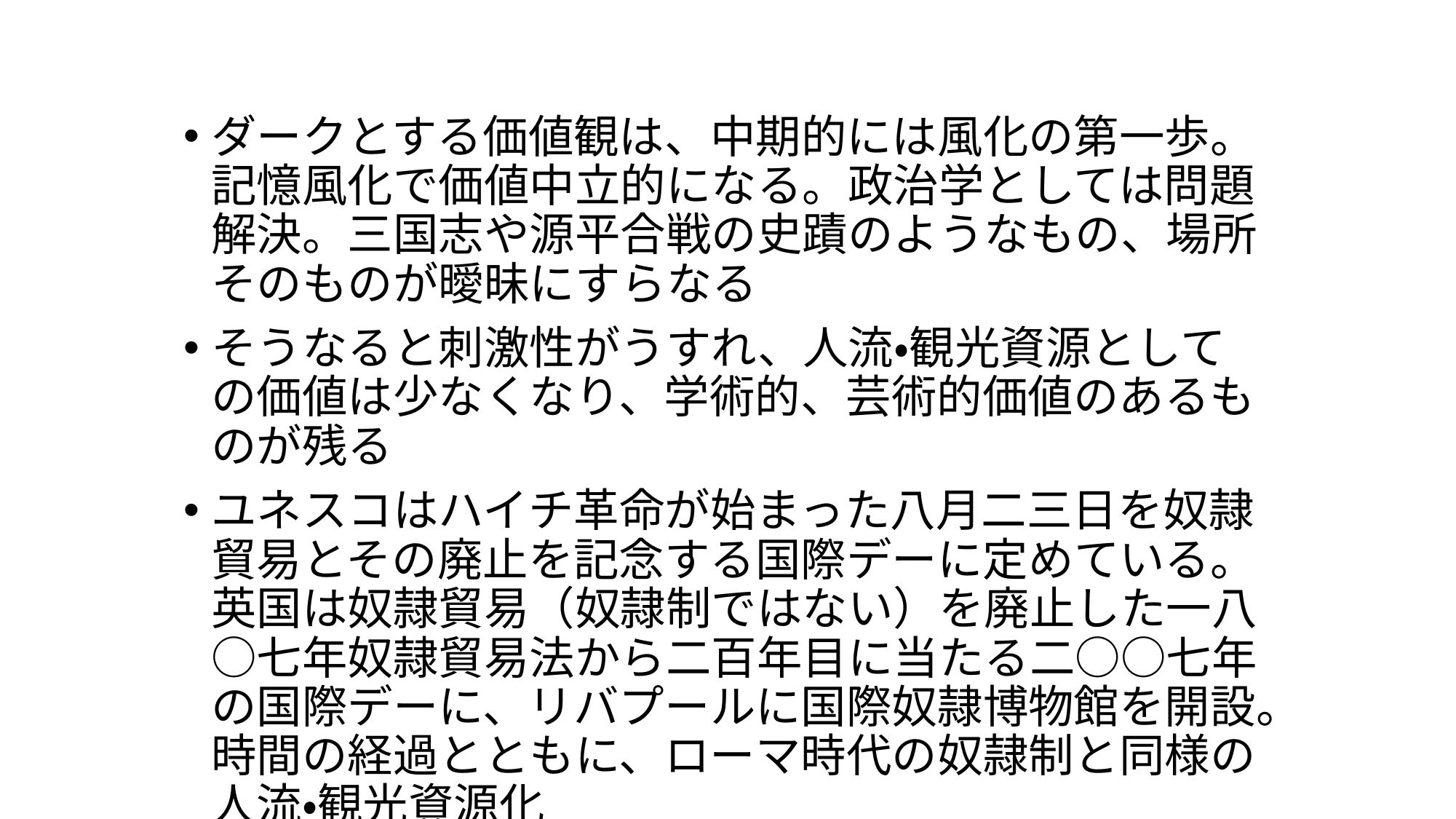

ダークとする価値観は、中期的には風化の第一歩。記憶風化で価値中立的になる。政治学としては問題解決。三国志や源平合戦の史蹟のようなもの、場所そのものが曖昧にすらなる
そうなると刺激性がうすれ、人流・観光資源としての価値は少なくなり、学術的、芸術的価値のあるものが残る
ユネスコはハイチ革命が始まった八月二三日を奴隷貿易とその廃止を記念する国際デーに定めている。英国は奴隷貿易（奴隷制ではない）を廃止した一八○七年奴隷貿易法から二百年目に当たる二○○七年の国際デーに、リバプールに国際奴隷博物館を開設。時間の経過とともに、ローマ時代の奴隷制と同様の人流・観光資源化